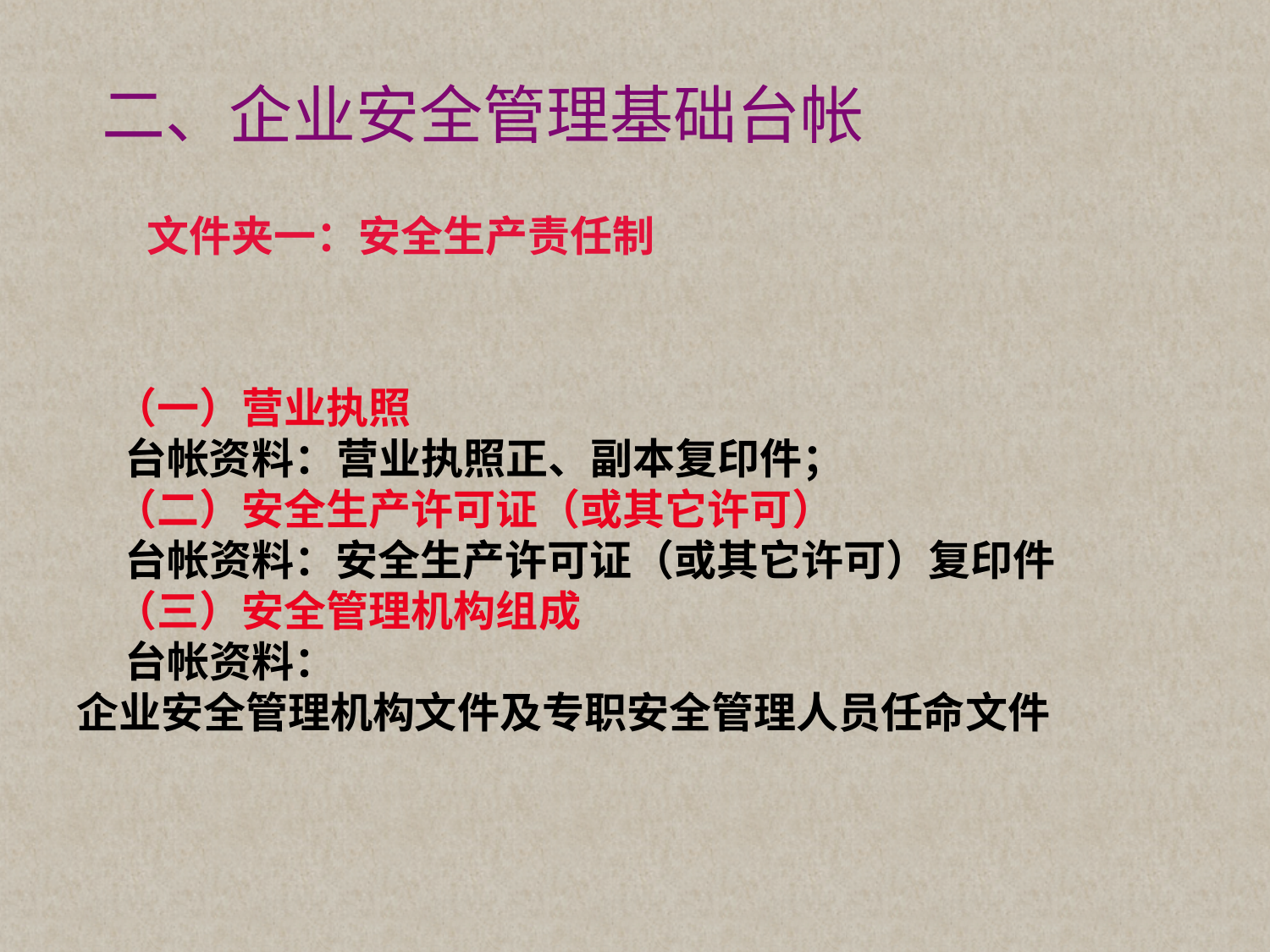

# 二、企业安全管理基础台帐
    文件夹一：安全生产责任制
   （一）营业执照
    台帐资料：营业执照正、副本复印件；
   （二）安全生产许可证（或其它许可）
    台帐资料：安全生产许可证（或其它许可）复印件
   （三）安全管理机构组成
    台帐资料：
企业安全管理机构文件及专职安全管理人员任命文件